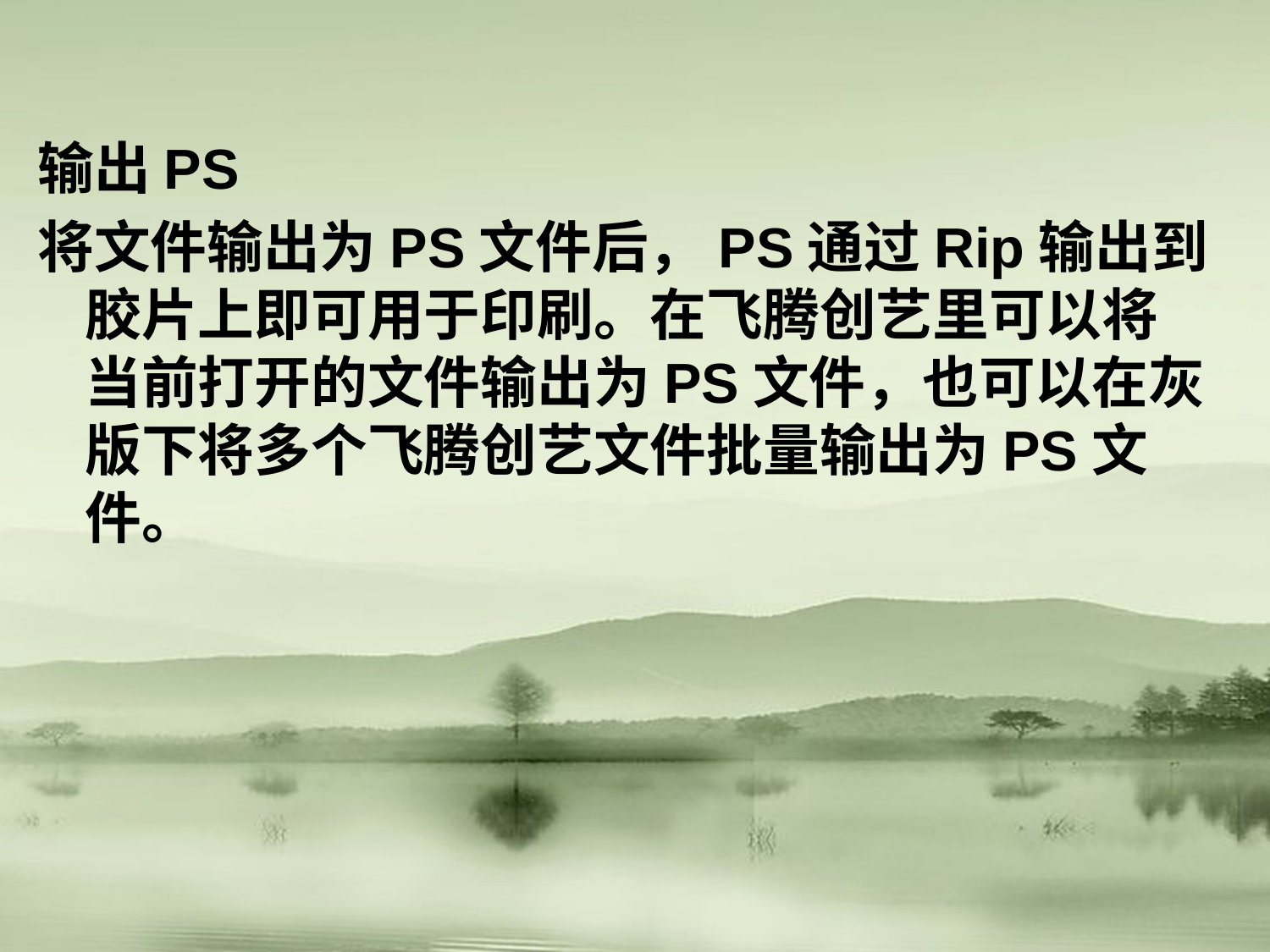

输出PS
将文件输出为PS文件后，PS通过Rip输出到胶片上即可用于印刷。在飞腾创艺里可以将当前打开的文件输出为PS文件，也可以在灰版下将多个飞腾创艺文件批量输出为PS文件。